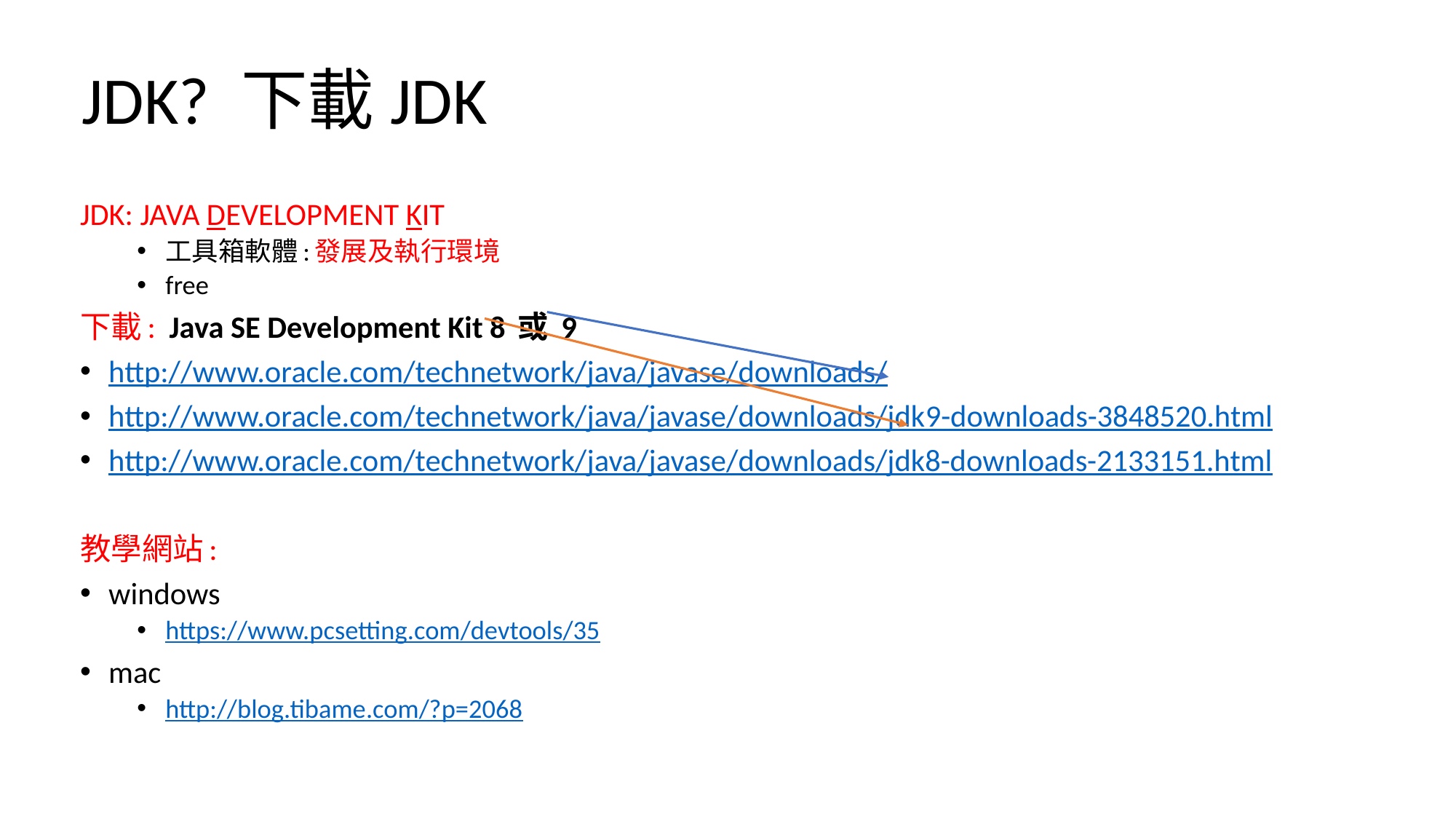

# JDK? 下載JDK
JDK: JAVA DEVELOPMENT KIT
工具箱軟體:發展及執行環境
free
下載:  Java SE Development Kit 8 或 9
http://www.oracle.com/technetwork/java/javase/downloads/
http://www.oracle.com/technetwork/java/javase/downloads/jdk9-downloads-3848520.html
http://www.oracle.com/technetwork/java/javase/downloads/jdk8-downloads-2133151.html

教學網站:
windows
https://www.pcsetting.com/devtools/35
mac
http://blog.tibame.com/?p=2068